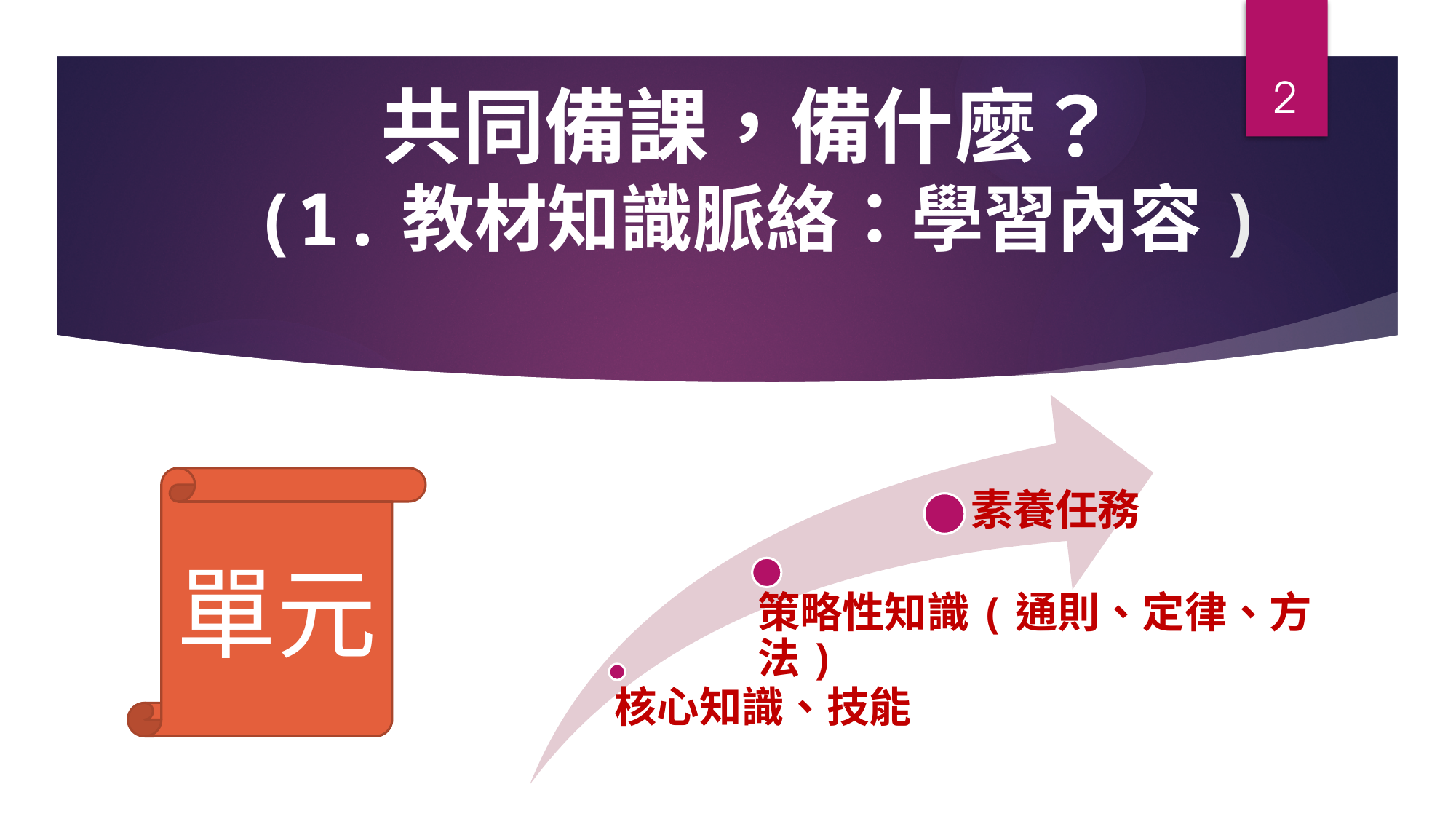

2
# 共同備課，備什麼？ (1.教材知識脈絡：學習內容)
核心知識、技能
策略性知識(通則、定律、方法)
素養任務
單元